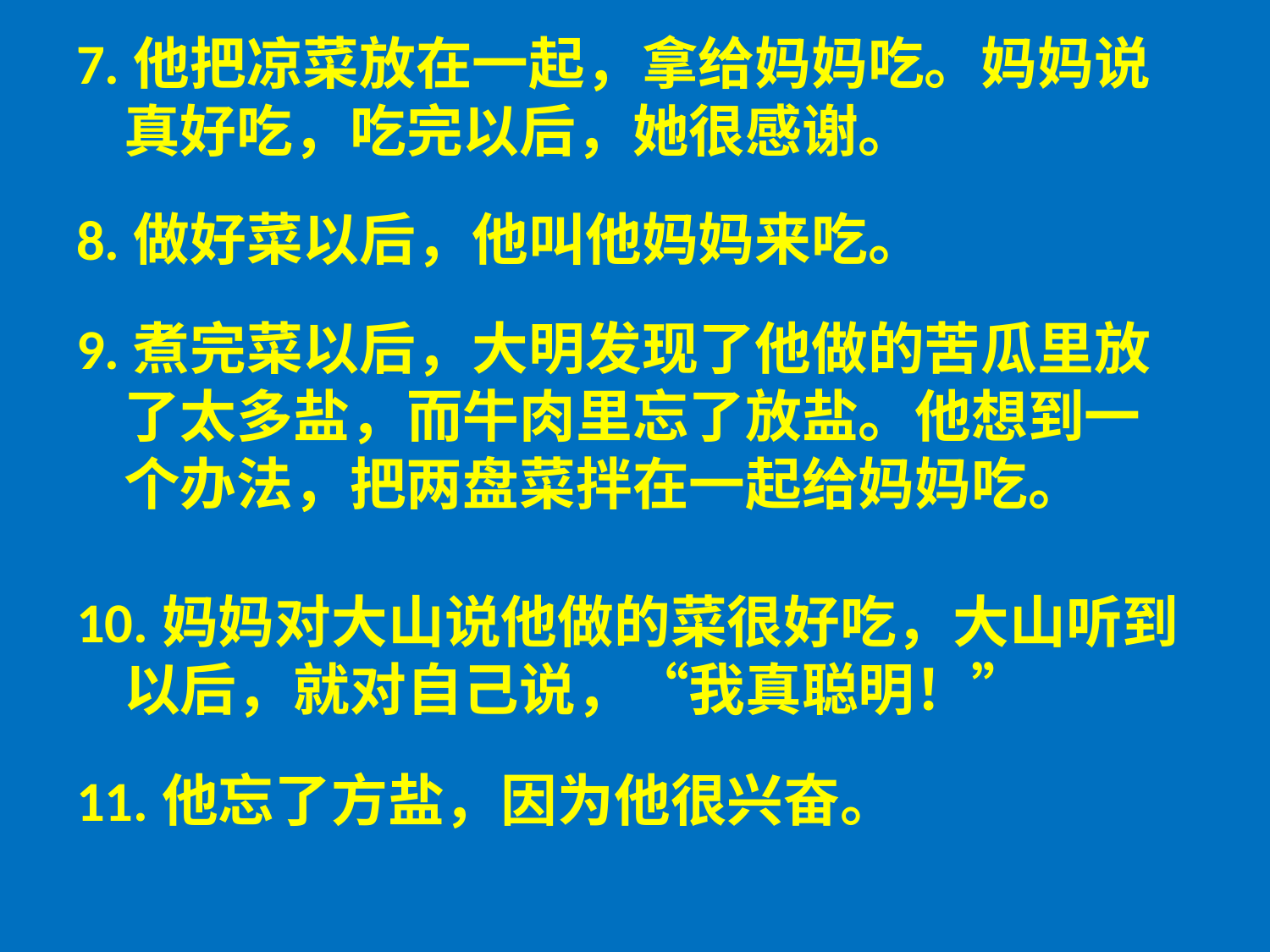

7.他把凉菜放在一起，拿给妈妈吃。妈妈说真好吃，吃完以后，她很感谢。

8.做好菜以后，他叫他妈妈来吃。

9.煮完菜以后，大明发现了他做的苦瓜里放了太多盐，而牛肉里忘了放盐。他想到一个办法，把两盘菜拌在一起给妈妈吃。

10.妈妈对大山说他做的菜很好吃，大山听到以后，就对自己说，“我真聪明！”

11.他忘了方盐，因为他很兴奋。